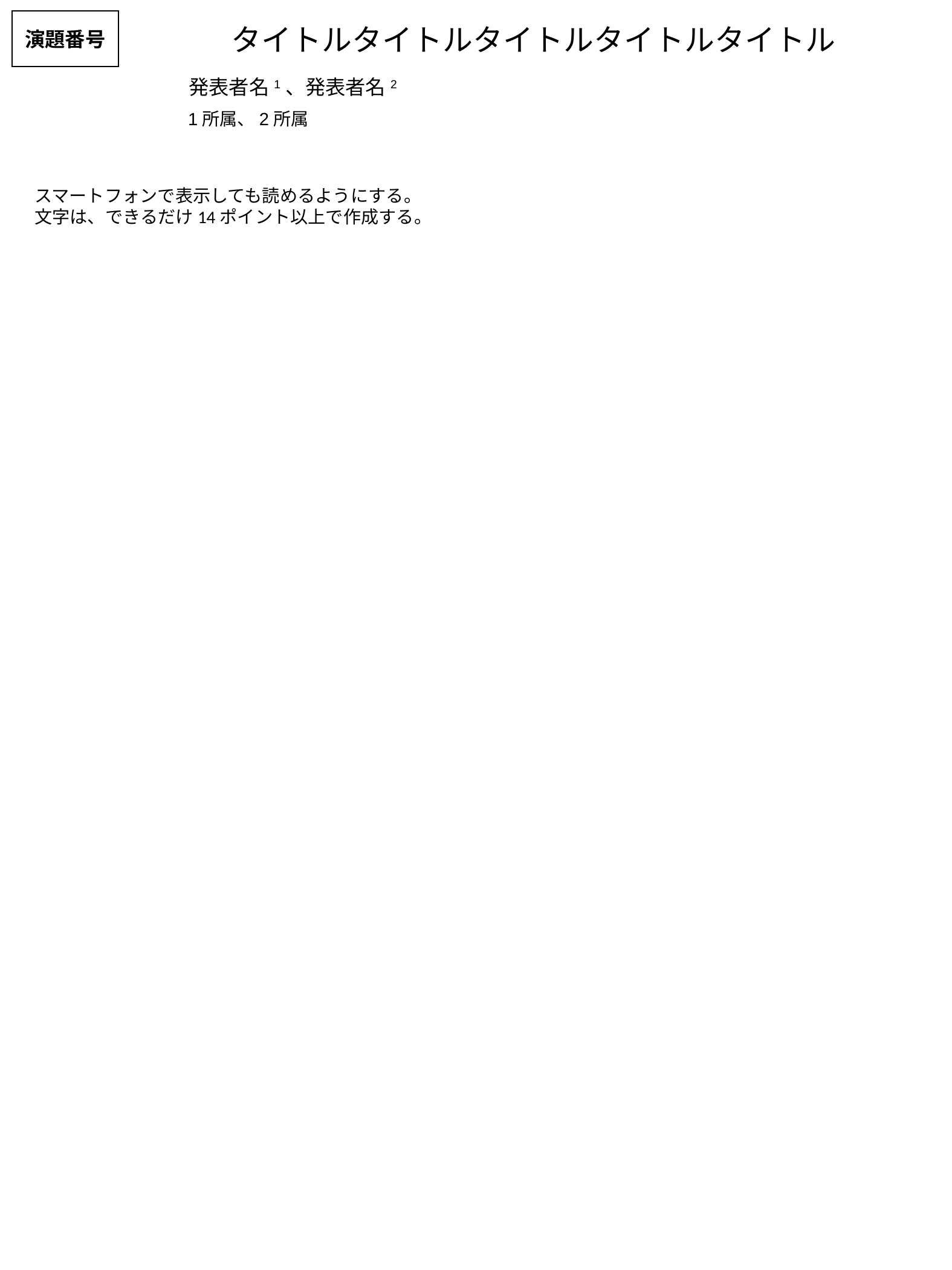

演題番号
タイトルタイトルタイトルタイトルタイトル
発表者名1、発表者名2
1所属、2所属
スマートフォンで表示しても読めるようにする。
文字は、できるだけ14ポイント以上で作成する。